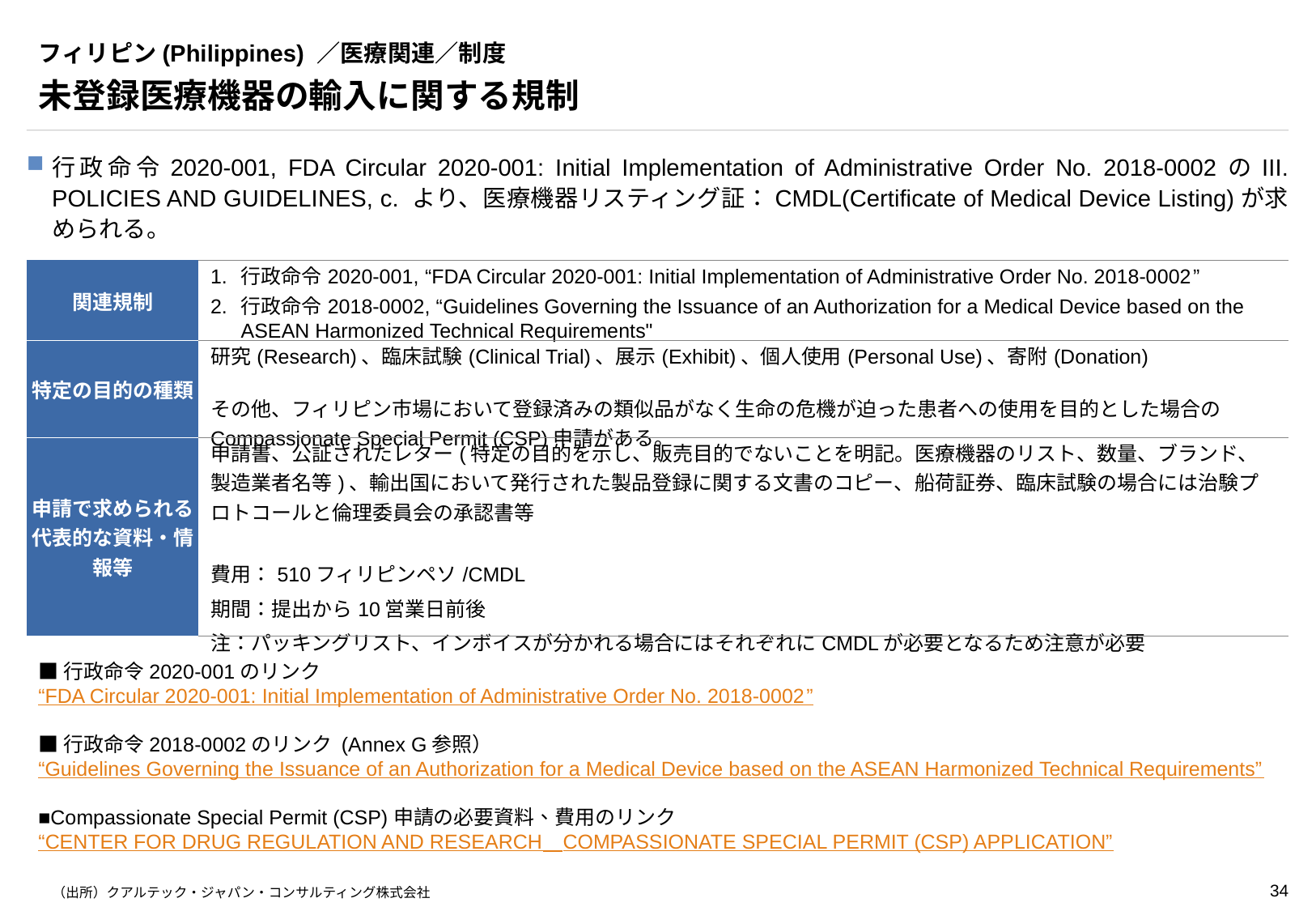

# フィリピン(Philippines) ／医療関連／制度
未登録医療機器の輸入に関する規制
行政命令2020-001, FDA Circular 2020-001: Initial Implementation of Administrative Order No. 2018-0002のIII. POLICIES AND GUIDELINES, c. より、医療機器リスティング証：CMDL(Certificate of Medical Device Listing)が求められる。

| 関連規制 | 行政命令2020-001, “FDA Circular 2020-001: Initial Implementation of Administrative Order No. 2018-0002” 行政命令2018-0002, “Guidelines Governing the Issuance of an Authorization for a Medical Device based on the ASEAN Harmonized Technical Requirements" |
| --- | --- |
| 特定の目的の種類 | 研究(Research)、臨床試験(Clinical Trial)、展示(Exhibit)、個人使用(Personal Use)、寄附(Donation) その他、フィリピン市場において登録済みの類似品がなく生命の危機が迫った患者への使用を目的とした場合のCompassionate Special Permit (CSP)申請がある。 |
| 申請で求められる代表的な資料・情報等 | 申請書、公証されたレター(特定の目的を示し、販売目的でないことを明記。医療機器のリスト、数量、ブランド、製造業者名等)、輸出国において発行された製品登録に関する文書のコピー、船荷証券、臨床試験の場合には治験プロトコールと倫理委員会の承認書等 費用：510フィリピンペソ/CMDL 期間：提出から10営業日前後 注：パッキングリスト、インボイスが分かれる場合にはそれぞれにCMDLが必要となるため注意が必要 |
■行政命令2020-001のリンク
“FDA Circular 2020-001: Initial Implementation of Administrative Order No. 2018-0002”

■行政命令2018-0002のリンク (Annex G参照）
“Guidelines Governing the Issuance of an Authorization for a Medical Device based on the ASEAN Harmonized Technical Requirements”

■Compassionate Special Permit (CSP)申請の必要資料、費用のリンク
“CENTER FOR DRUG REGULATION AND RESEARCH　COMPASSIONATE SPECIAL PERMIT (CSP) APPLICATION”
（出所）クアルテック・ジャパン・コンサルティング株式会社